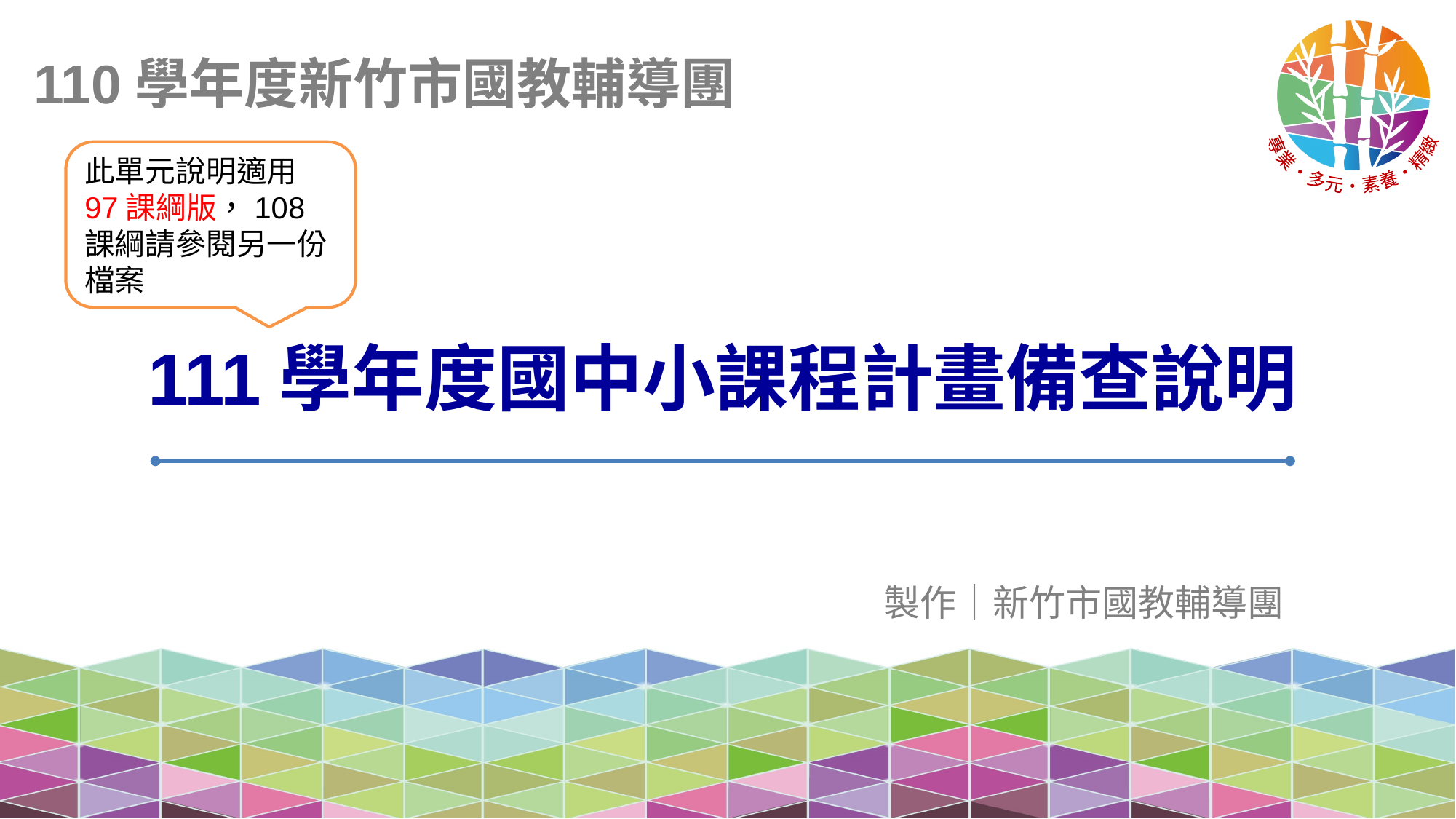

110學年度新竹市國教輔導團
此單元說明適用97課綱版，108課綱請參閱另一份檔案
111學年度國中小課程計畫備查說明
製作｜新竹市國教輔導團